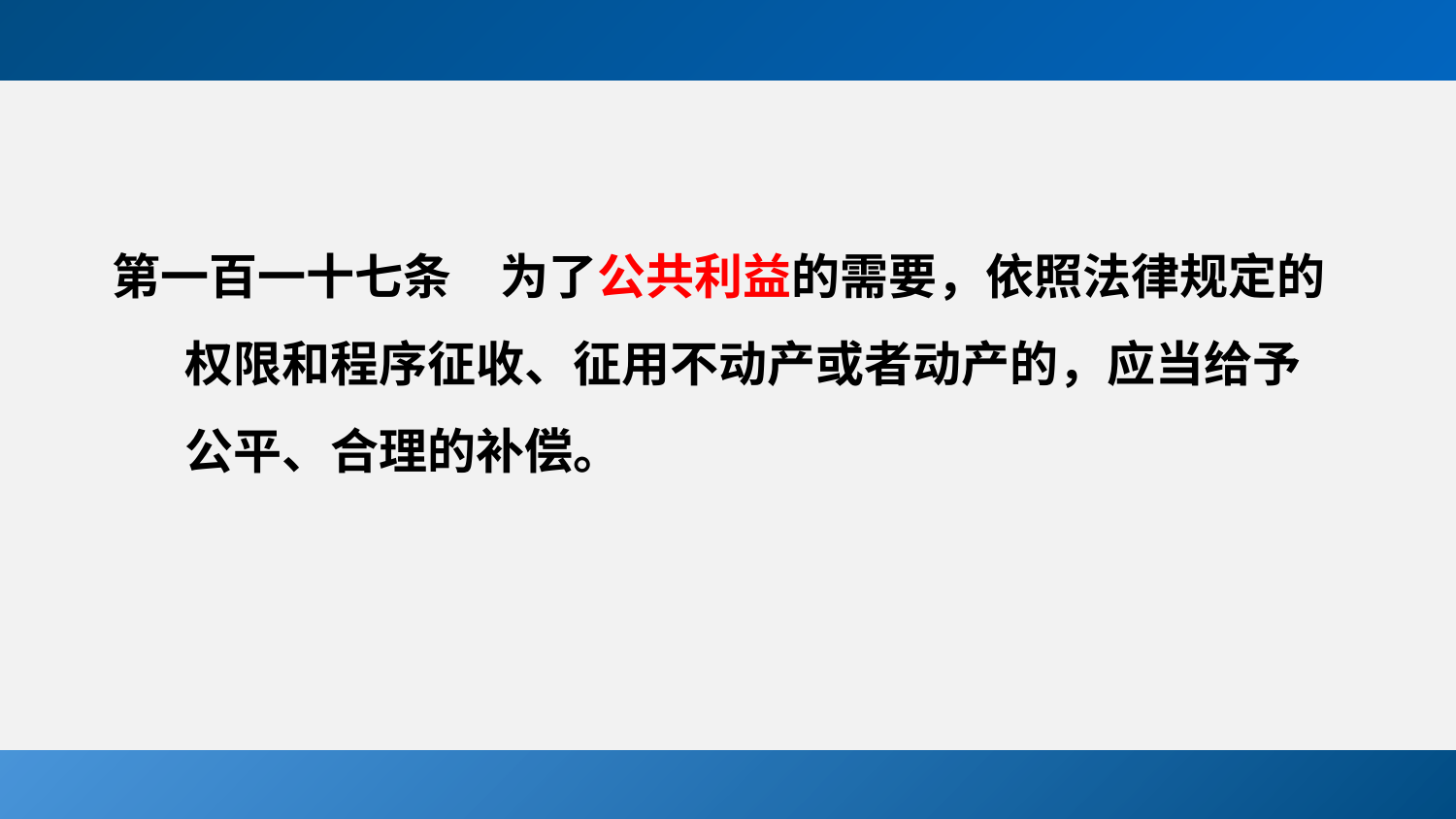

第一百一十七条  为了公共利益的需要，依照法律规定的权限和程序征收、征用不动产或者动产的，应当给予公平、合理的补偿。